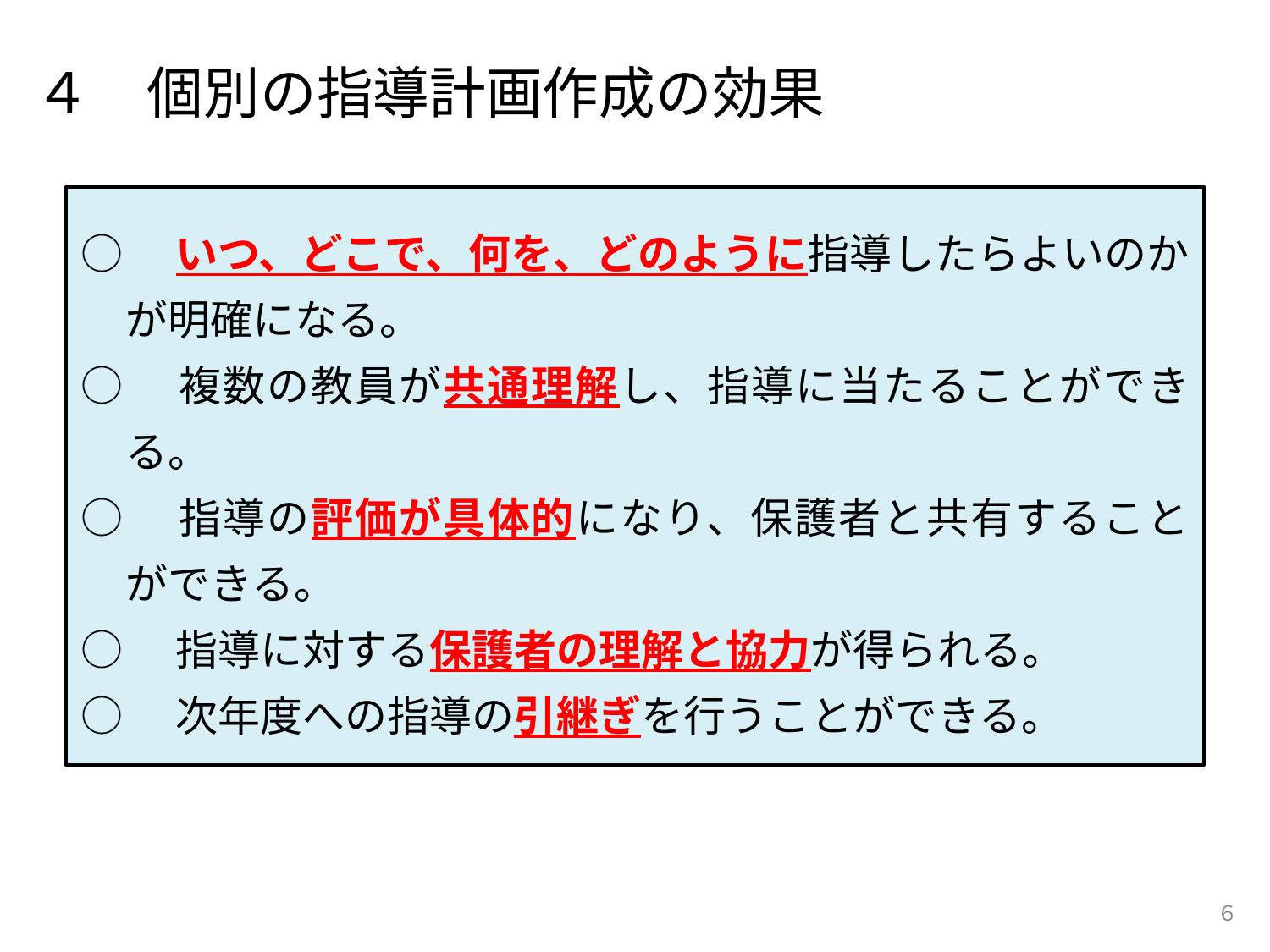

４　個別の指導計画作成の効果
○　いつ、どこで、何を、どのように指導したらよいのかが明確になる。
○　複数の教員が共通理解し、指導に当たることができる。
○　指導の評価が具体的になり、保護者と共有することができる。
○　指導に対する保護者の理解と協力が得られる。
○　次年度への指導の引継ぎを行うことができる。
６